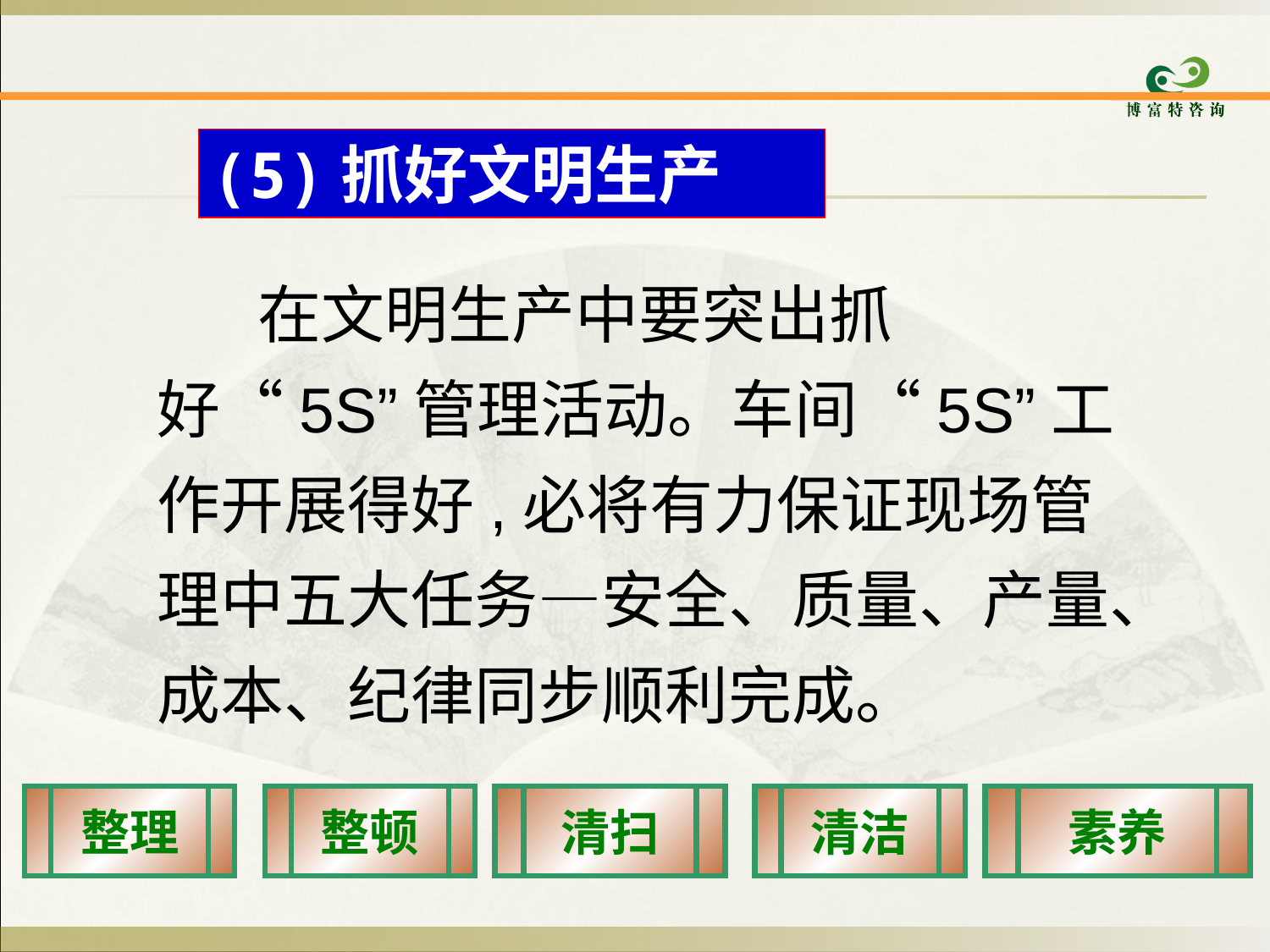

(5)抓好文明生产
　在文明生产中要突出抓好“5S”管理活动。车间“5S”工作开展得好,必将有力保证现场管理中五大任务—安全、质量、产量、成本、纪律同步顺利完成。
整理
整顿
清扫
清洁
素养
37